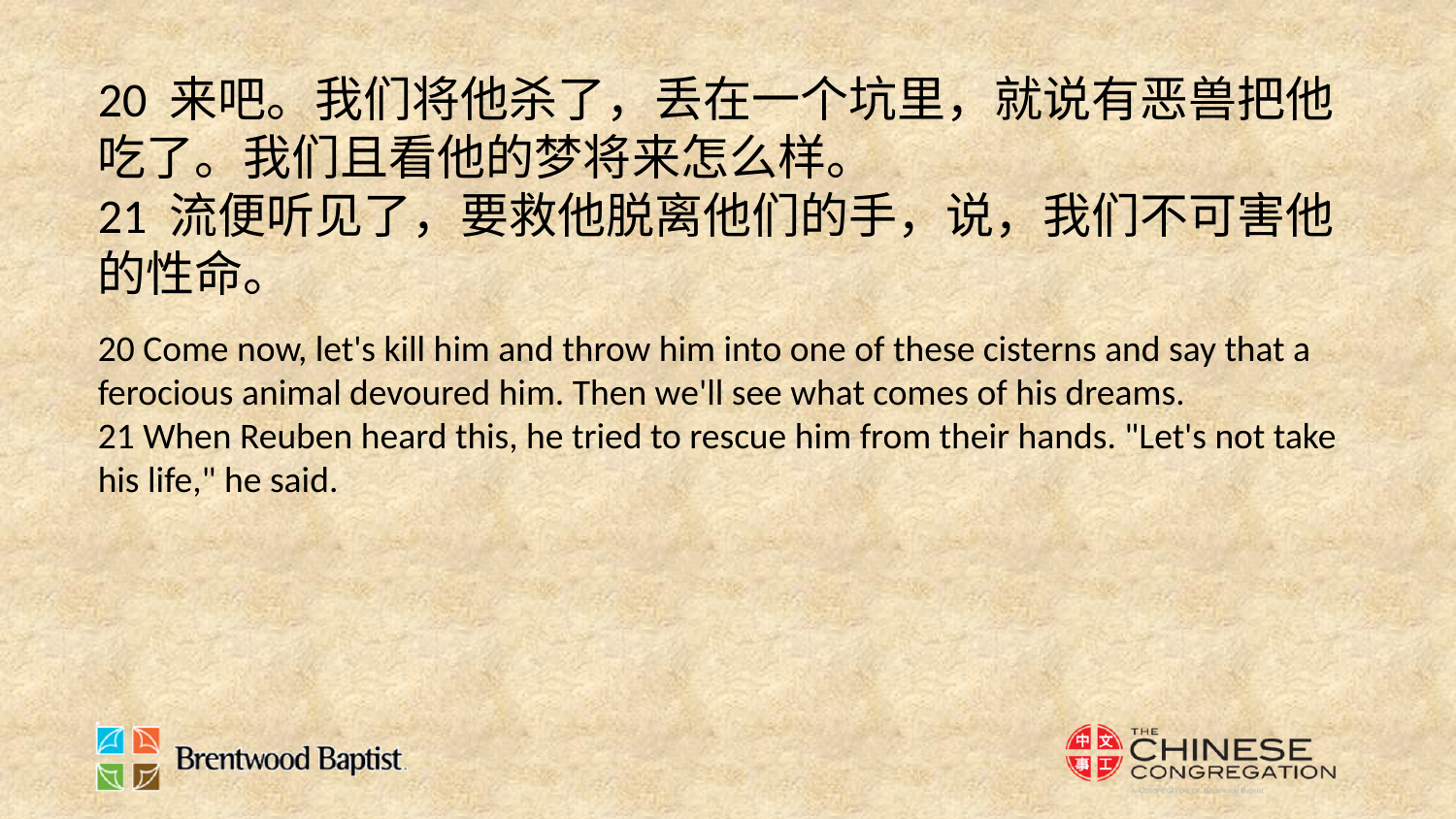

20 来吧。我们将他杀了，丢在一个坑里，就说有恶兽把他吃了。我们且看他的梦将来怎么样。
21 流便听见了，要救他脱离他们的手，说，我们不可害他的性命。

20 Come now, let's kill him and throw him into one of these cisterns and say that a ferocious animal devoured him. Then we'll see what comes of his dreams.
21 When Reuben heard this, he tried to rescue him from their hands. "Let's not take his life," he said.